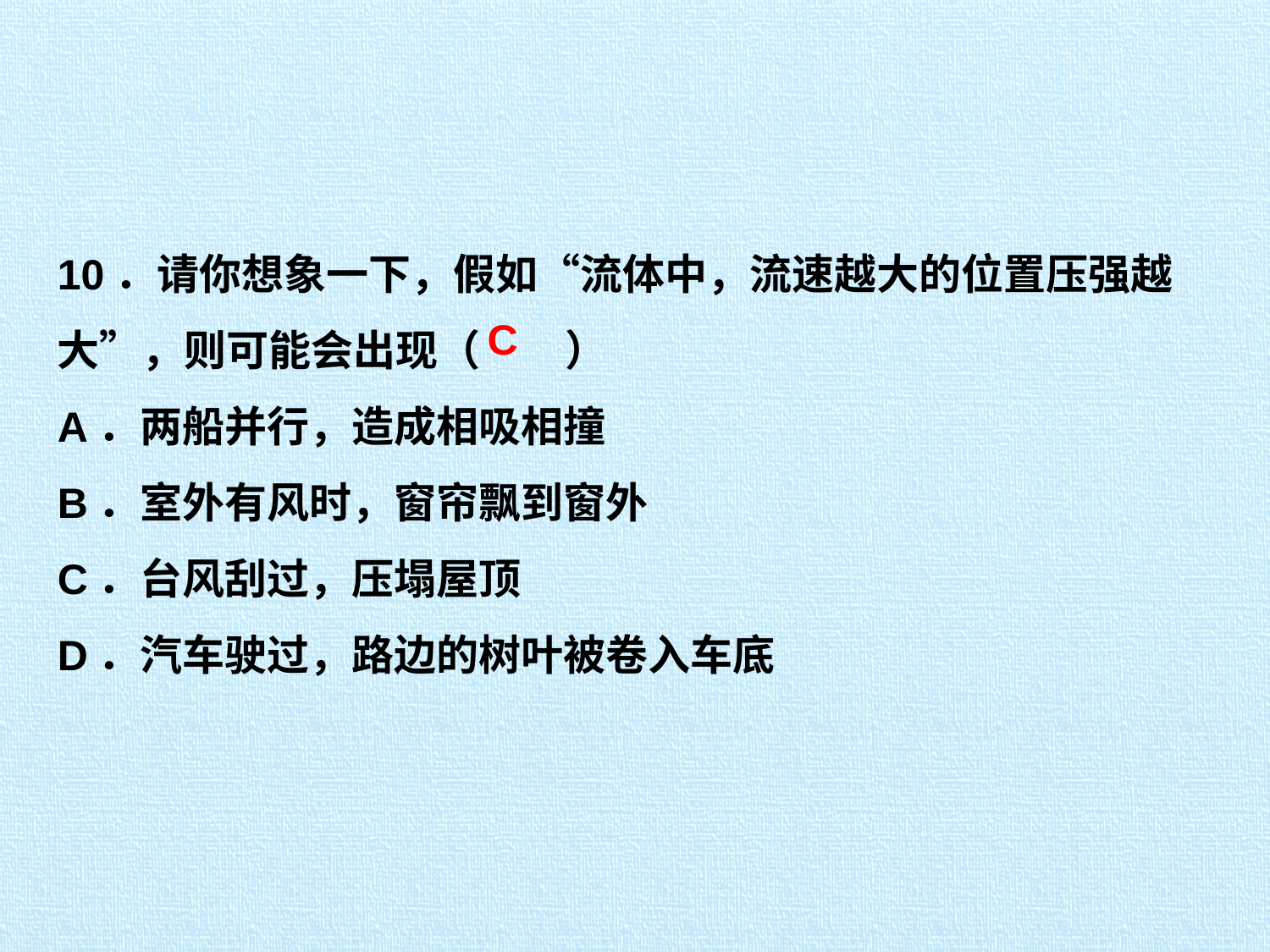

10．请你想象一下，假如“流体中，流速越大的位置压强越大”，则可能会出现（　　）
A．两船并行，造成相吸相撞
B．室外有风时，窗帘飘到窗外
C．台风刮过，压塌屋顶
D．汽车驶过，路边的树叶被卷入车底
C